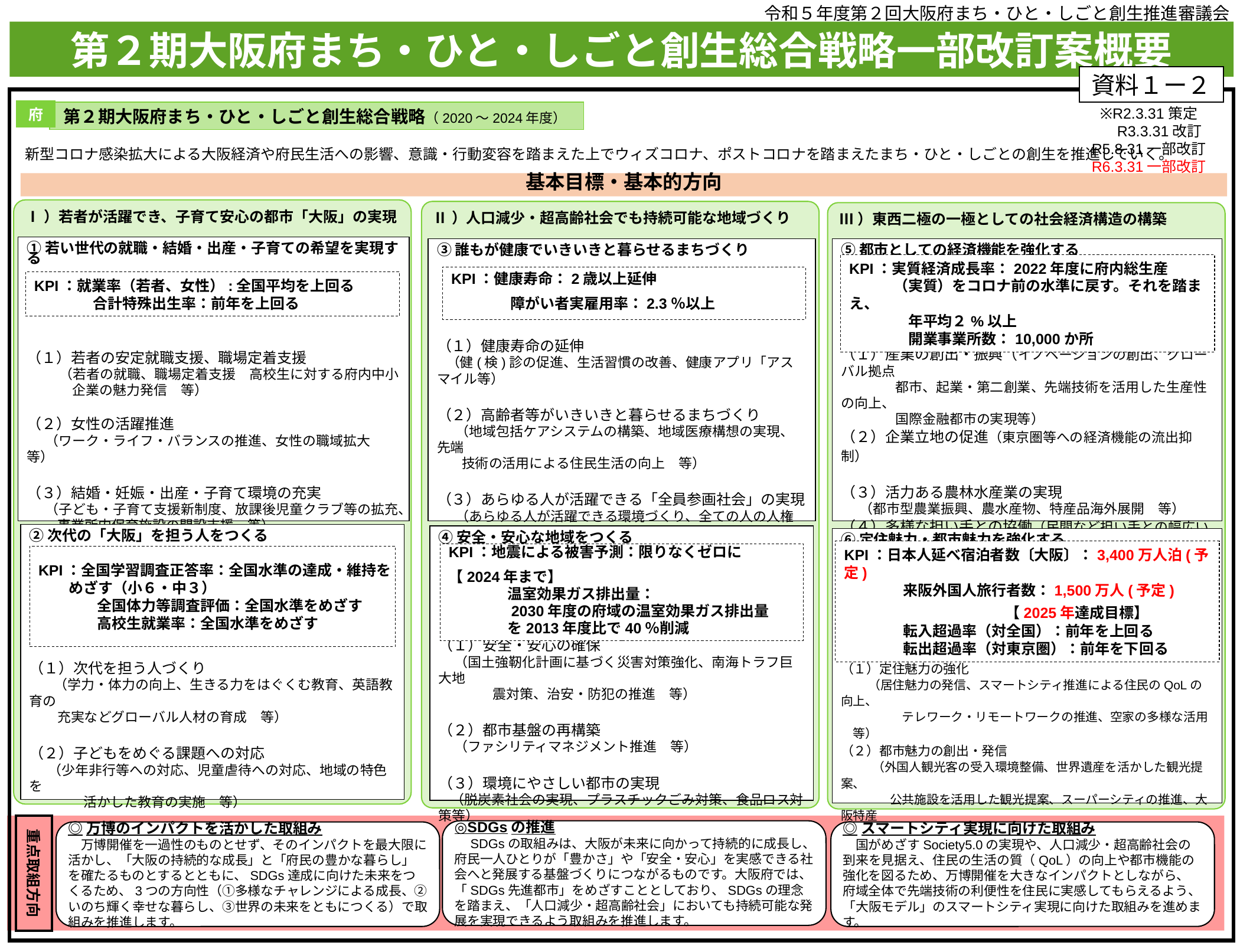

令和５年度第２回大阪府まち・ひと・しごと創生推進審議会
第２期大阪府まち・ひと・しごと創生総合戦略一部改訂案概要
資料１ー２

府
第２期大阪府まち・ひと・しごと創生総合戦略（2020～2024年度）
※R2.3.31策定
　 R3.3.31改訂
R5.8.31一部改訂
R6.3.31一部改訂
新型コロナ感染拡大による大阪経済や府民生活への影響、意識・行動変容を踏まえた上でウィズコロナ、ポストコロナを踏まえたまち・ひと・しごとの創生を推進していく。
基本目標・基本的方向
Ⅰ）若者が活躍でき、子育て安心の都市「大阪」の実現

Ⅱ）人口減少・超高齢社会でも持続可能な地域づくり
Ⅲ）東西二極の一極としての社会経済構造の構築
①若い世代の就職・結婚・出産・子育ての希望を実現する

（１）若者の安定就職支援、職場定着支援
　　 （若者の就職、職場定着支援　高校生に対する府内中小
   　　  企業の魅力発信　等）

（２）女性の活躍推進
     （ワーク・ライフ・バランスの推進、女性の職域拡大　等）

（３）結婚・妊娠・出産・子育て環境の充実
     （子ども・子育て支援新制度、放課後児童クラブ等の拡充、
         事業所内保育施設の開設支援　等）

③誰もが健康でいきいきと暮らせるまちづくり

（１）健康寿命の延伸
  （健(検)診の促進、生活習慣の改善、健康アプリ「アスマイル等）

（２）高齢者等がいきいきと暮らせるまちづくり
     （地域包括ケアシステムの構築、地域医療構想の実現、先端
       技術の活用による住民生活の向上　等）

（３）あらゆる人が活躍できる「全員参画社会」の実現
     （あらゆる人が活躍できる環境づくり、全ての人の人権が尊重さ
       れる社会の実現、外国人材の円滑な受入れ促進　等）

⑤都市としての経済機能を強化する

（１）産業の創出・振興（イノベーションの創出、グローバル拠点
　　　　都市、起業・第二創業、先端技術を活用した生産性の向上、
　　　　国際金融都市の実現等）
（２）企業立地の促進（東京圏等への経済機能の流出抑制）

（３）活力ある農林水産業の実現
     （都市型農業振興、農水産物、特産品海外展開　等）
（４）多様な担い手との協働（民間など担い手との幅広い連携)

（５）インフラの充実・強化（広域交通インフラ整備　等）
KPI：実質経済成長率：2022年度に府内総生産
　　　（実質）をコロナ前の水準に戻す。それを踏まえ、
　　　　年平均２%以上
　　　　開業事業所数：10,000か所
KPI：健康寿命：2歳以上延伸

　　　　障がい者実雇用率：2.3％以上
KPI：就業率（若者、女性）:全国平均を上回る
　　　　合計特殊出生率：前年を上回る
②次代の「大阪」を担う人をつくる

（１）次代を担う人づくり
　   （学力・体力の向上、生きる力をはぐくむ教育、英語教育の
        充実などグローバル人材の育成　等）

（２）子どもをめぐる課題への対応
     （少年非行等への対応、児童虐待への対応、地域の特色を
　　　　活かした教育の実施　等）

④安全・安心な地域をつくる

（１）安全・安心の確保
    （国土強靭化計画に基づく災害対策強化、南海トラフ巨大地
　　　　震対策、治安・防犯の推進　等）

（２）都市基盤の再構築
    （ファシリティマネジメント推進　等）

（３）環境にやさしい都市の実現
   （脱炭素社会の実現、プラスチックごみ対策、食品ロス対策等）

⑥定住魅力・都市魅力を強化する

（１）定住魅力の強化
　　 （居住魅力の発信、スマートシティ推進による住民のQoLの向上、
　　　　　テレワーク・リモートワークの推進、空家の多様な活用　等）
（２）都市魅力の創出・発信
 　　（外国人観光客の受入環境整備、世界遺産を活かした観光提案、
　　　　公共施設を活用した観光提案、スーパーシティの推進、大阪特産
　　　　品の商品力向上　等）
KPI：全国学習調査正答率：全国水準の達成・維持を
        めざす（小６・中３）
　　　　全国体力等調査評価：全国水準をめざす
　　　　高校生就業率：全国水準をめざす
KPI：地震による被害予測：限りなくゼロに
　　　　　　　　　　　　　　　　　　　　　　　【2024年まで】
　　　　温室効果ガス排出量：
　　　　2030年度の府域の温室効果ガス排出量
　　　　を2013年度比で40％削減
KPI：日本人延べ宿泊者数〔大阪〕：3,400万人泊(予定)
　　　　来阪外国人旅行者数：1,500万人(予定)
　                                【2025年達成目標】
　　　　転入超過率（対全国）：前年を上回る
　　　　転出超過率（対東京圏）：前年を下回る

重点取組方向
◎SDGsの推進
　SDGsの取組みは、大阪が未来に向かって持続的に成長し、府民一人ひとりが「豊かさ」や「安全・安心」を実感できる社会へと発展する基盤づくりにつながるものです。大阪府では、「SDGs先進都市」をめざすこととしており、SDGsの理念を踏まえ、「人口減少・超高齢社会」においても持続可能な発展を実現できるよう取組みを推進します。
◎万博のインパクトを活かした取組み
　万博開催を一過性のものとせず、そのインパクトを最大限に活かし、「大阪の持続的な成長」と「府民の豊かな暮らし」を確たるものとするとともに、SDGs達成に向けた未来をつくるため、3つの方向性（①多様なチャレンジによる成長、②いのち輝く幸せな暮らし、③世界の未来をともにつくる）で取組みを推進します。
◎スマートシティ実現に向けた取組み
　国がめざすSociety5.0の実現や、人口減少・超高齢社会の到来を見据え、住民の生活の質（QoL）の向上や都市機能の強化を図るため、万博開催を大きなインパクトとしながら、府域全体で先端技術の利便性を住民に実感してもらえるよう、「大阪モデル」のスマートシティ実現に向けた取組みを進めます。